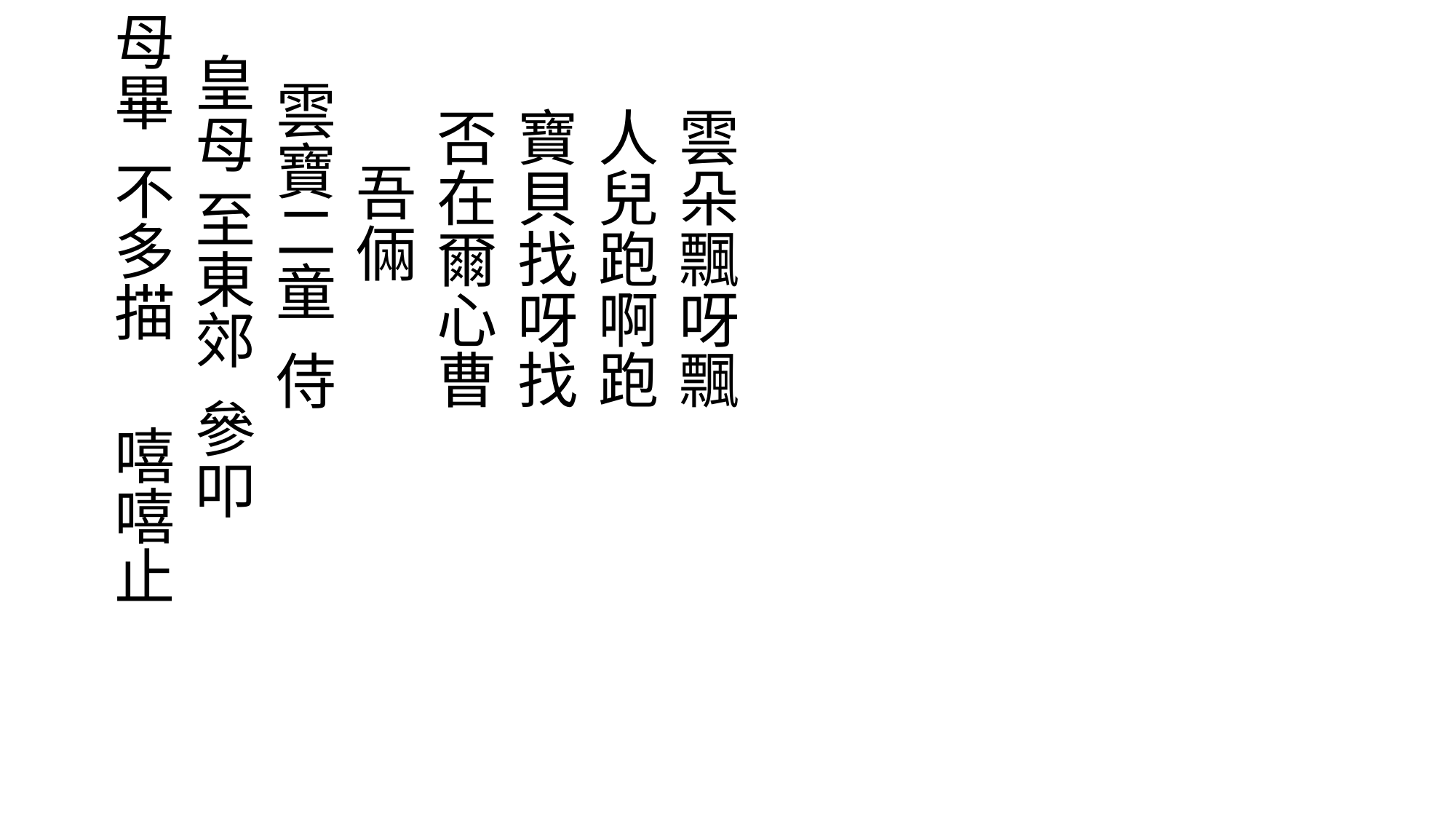

雲朵飄呀飄
      人兒跑啊跑
      寶貝找呀找
      否在爾心曹
          吾倆
    雲寶二童  侍
  皇母 至東郊  參叩
母畢  不多描      嘻嘻止